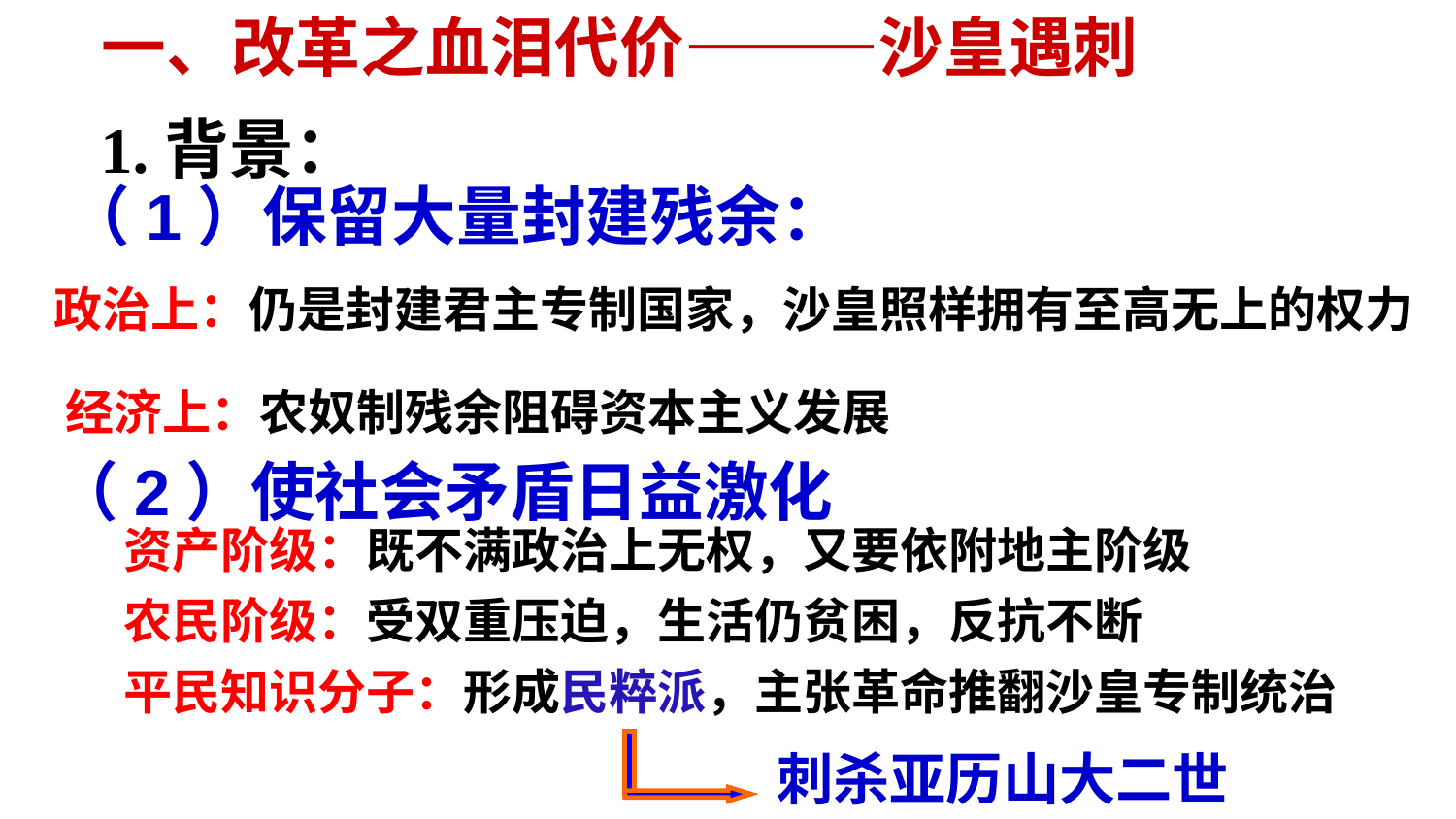

一、改革之血泪代价———沙皇遇刺
1.背景：
（1）保留大量封建残余：
政治上：仍是封建君主专制国家，沙皇照样拥有至高无上的权力
经济上：农奴制残余阻碍资本主义发展
（2）使社会矛盾日益激化
资产阶级：既不满政治上无权，又要依附地主阶级
农民阶级：受双重压迫，生活仍贫困，反抗不断
平民知识分子：形成民粹派，主张革命推翻沙皇专制统治

刺杀亚历山大二世